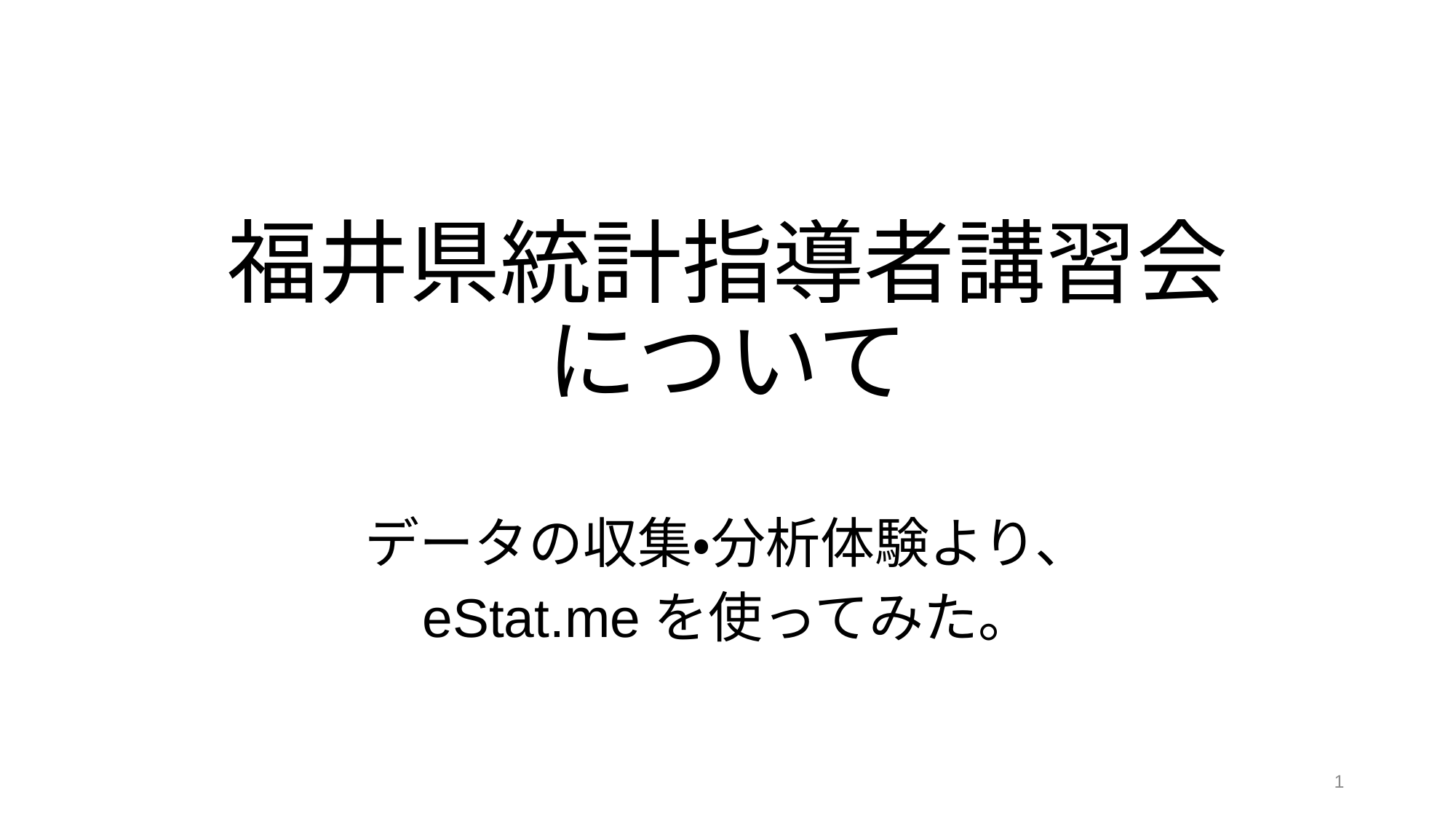

# 福井県統計指導者講習会について

データの収集・分析体験より、
eStat.meを使ってみた。
1